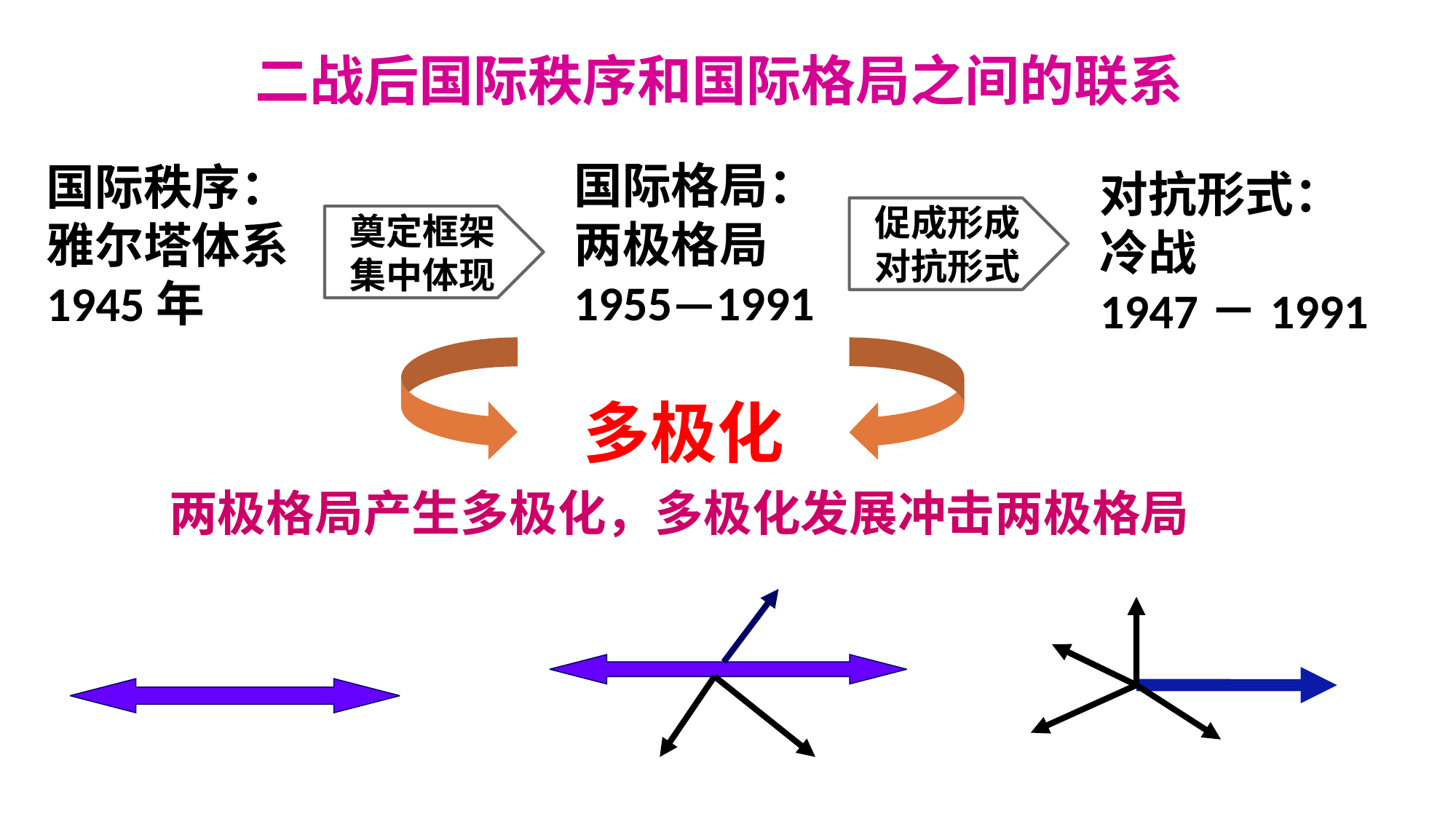

二战后国际秩序和国际格局之间的联系
国际格局：
两极格局
1955—1991
国际秩序：
雅尔塔体系
1945年
对抗形式：
冷战
1947－1991
促成形成
对抗形式
奠定框架
集中体现

多极化
两极格局产生多极化，多极化发展冲击两极格局